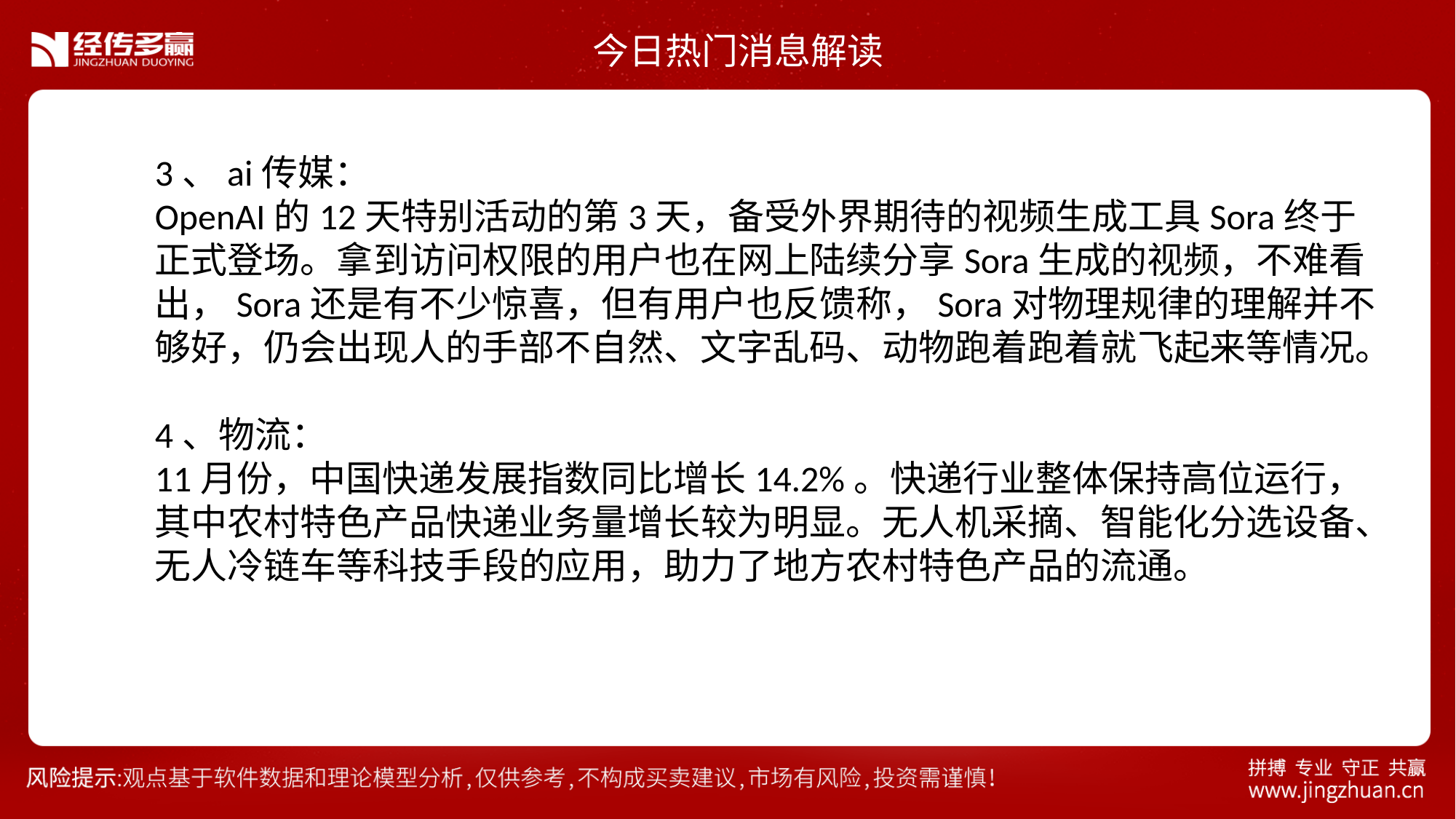

今日热门消息解读
3、ai传媒：
OpenAI的12天特别活动的第3天，备受外界期待的视频生成工具Sora终于正式登场。拿到访问权限的用户也在网上陆续分享Sora生成的视频，不难看出，Sora还是有不少惊喜，但有用户也反馈称，Sora对物理规律的理解并不够好，仍会出现人的手部不自然、文字乱码、动物跑着跑着就飞起来等情况。

4、物流：
11月份，中国快递发展指数同比增长14.2%。快递行业整体保持高位运行，其中农村特色产品快递业务量增长较为明显。无人机采摘、智能化分选设备、无人冷链车等科技手段的应用，助力了地方农村特色产品的流通。